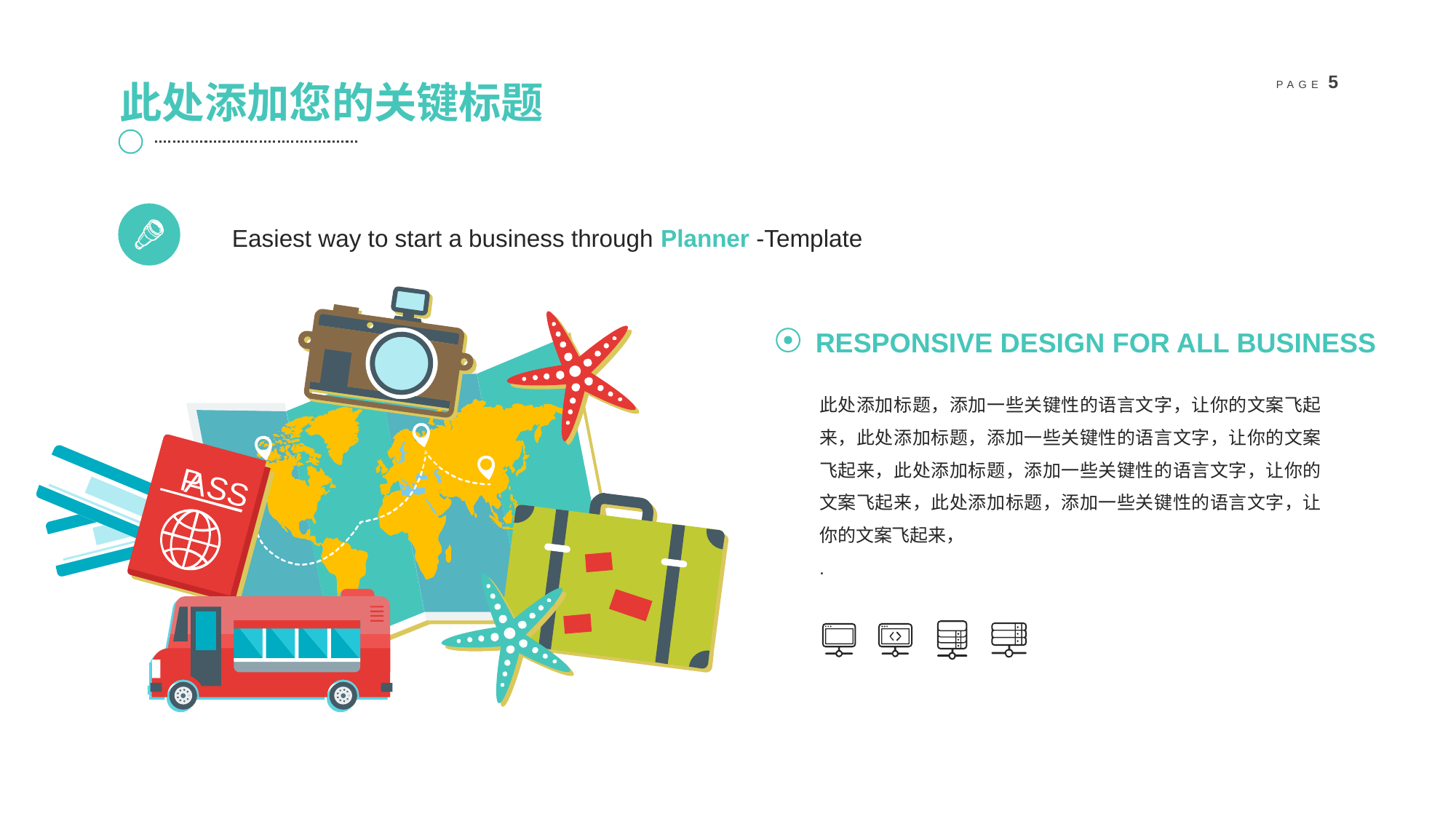

此处添加您的关键标题

Easiest way to start a business through Planner -Template

RESPONSIVE DESIGN FOR ALL BUSINESS

此处添加标题，添加一些关键性的语言文字，让你的文案飞起来，此处添加标题，添加一些关键性的语言文字，让你的文案飞起来，此处添加标题，添加一些关键性的语言文字，让你的文案飞起来，此处添加标题，添加一些关键性的语言文字，让你的文案飞起来，
.

P

P
P
P
ASS

ASS
ASS
ASS